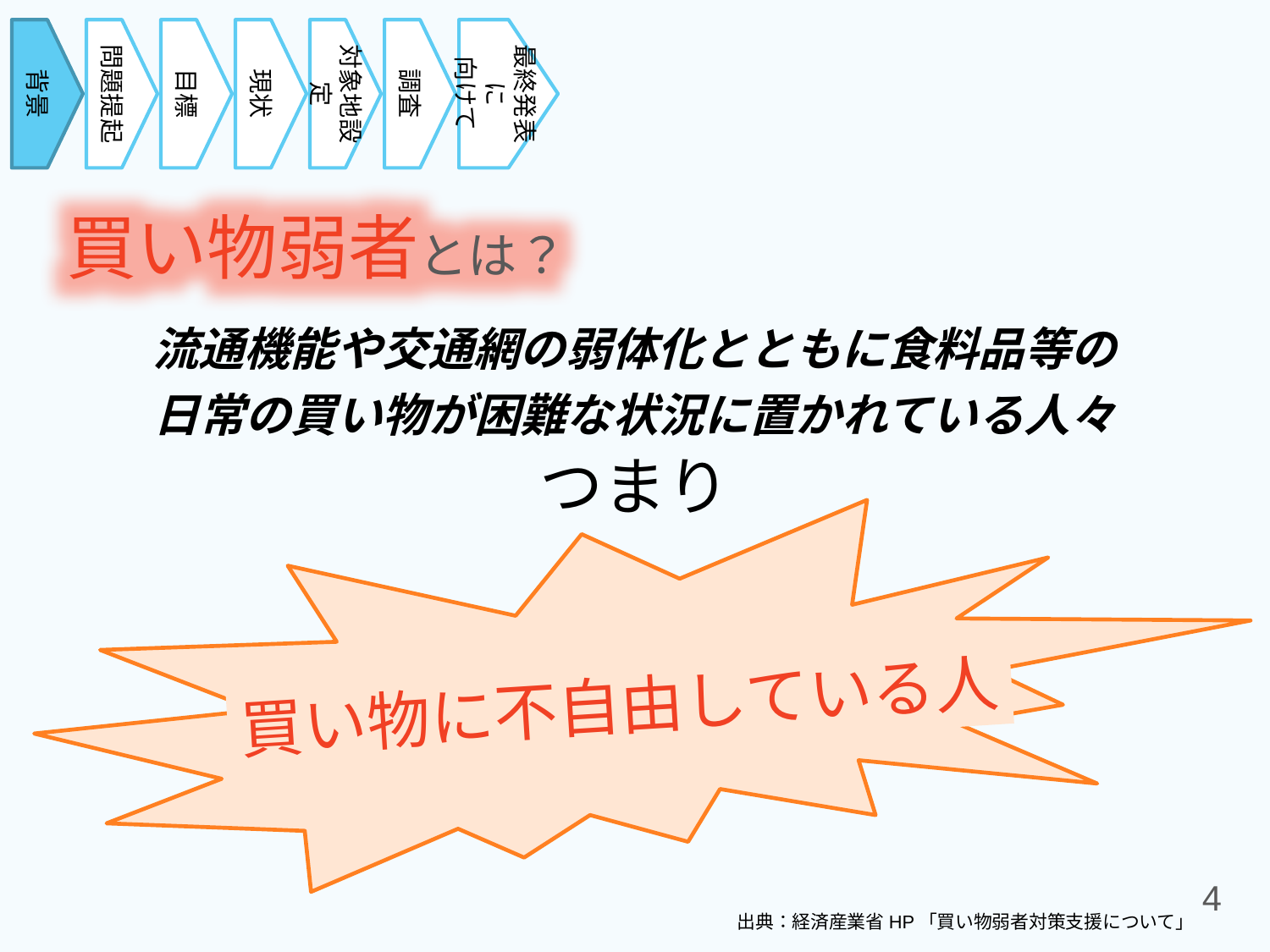

背景
問題提起
目標
現状
対象地設定
調査
最終発表に
向けて
買い物弱者とは？

流通機能や交通網の弱体化とともに食料品等の
日常の買い物が困難な状況に置かれている人々
つまり

買い物に不自由している人
4
出典：経済産業省HP「買い物弱者対策支援について」